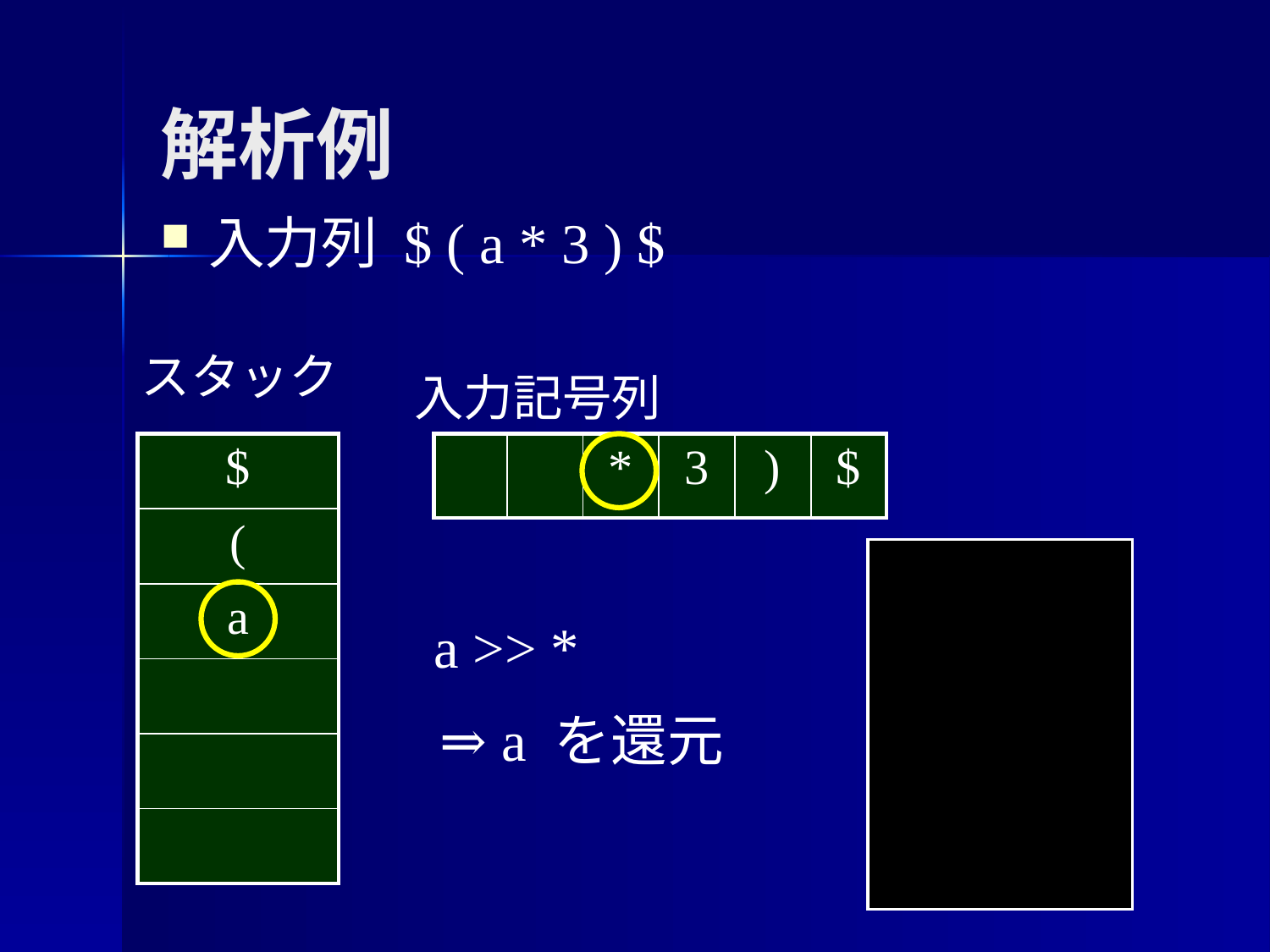

# 解析例
入力列 $ ( a * 3 ) $
スタック
入力記号列
| $ |
| --- |
| ( |
| a |
|  |
|  |
|  |
|  |  | \* | 3 | ) | $ |
| --- | --- | --- | --- | --- | --- |

a >> *
⇒ a を還元